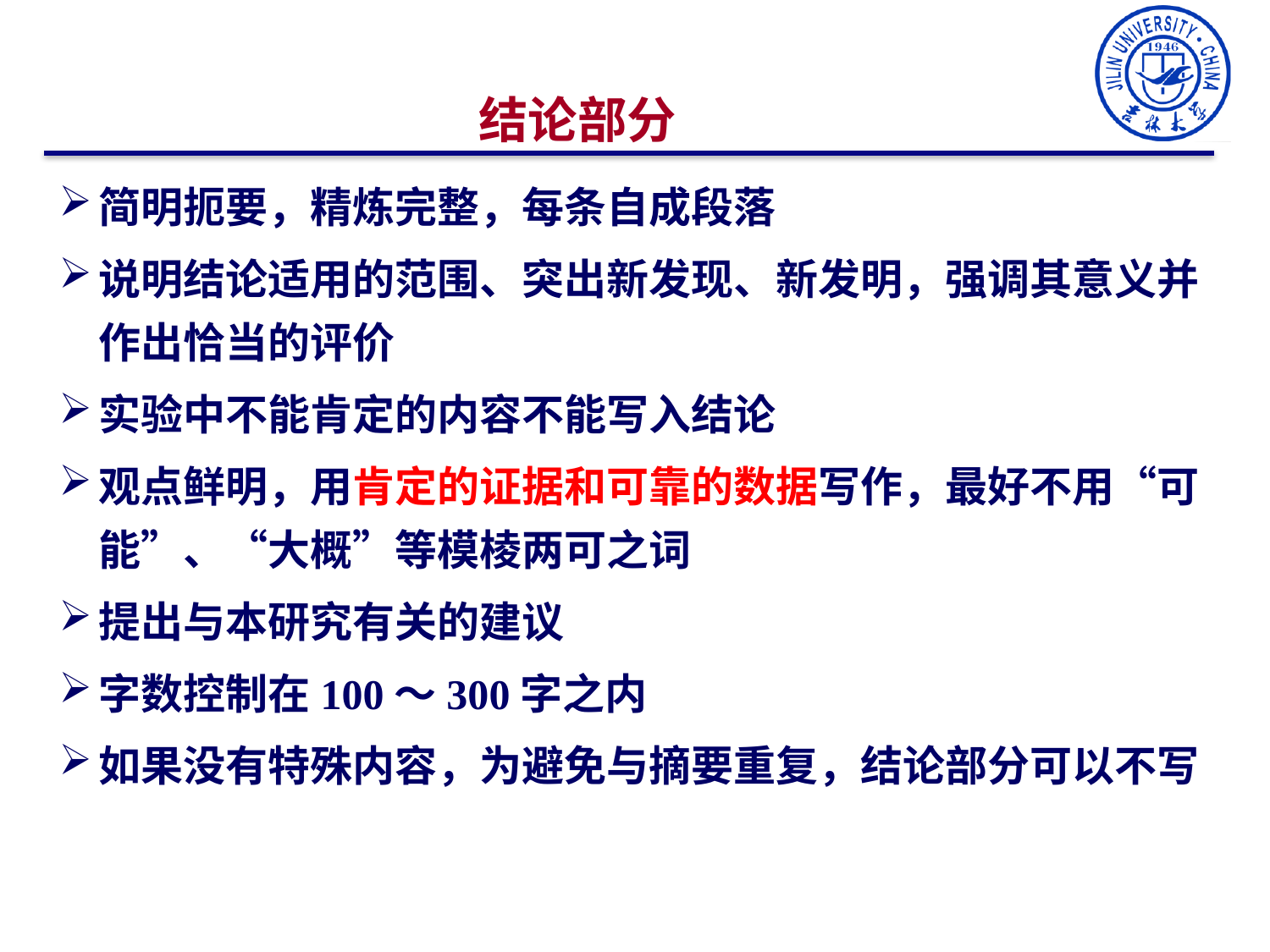

结论部分
简明扼要，精炼完整，每条自成段落
说明结论适用的范围、突出新发现、新发明，强调其意义并作出恰当的评价
实验中不能肯定的内容不能写入结论
观点鲜明，用肯定的证据和可靠的数据写作，最好不用“可能”、“大概”等模棱两可之词
提出与本研究有关的建议
字数控制在100～300字之内
如果没有特殊内容，为避免与摘要重复，结论部分可以不写